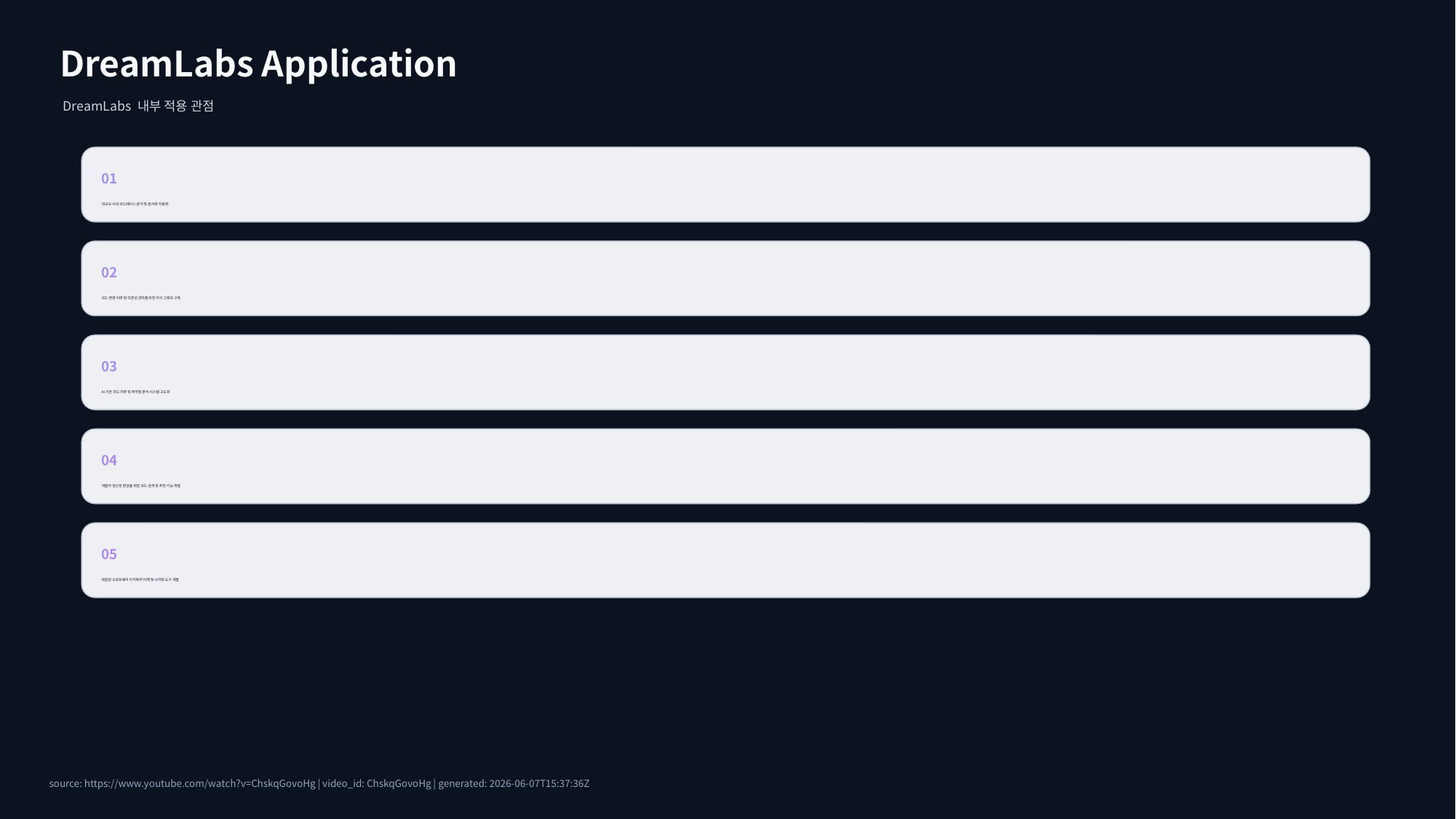

DreamLabs Application
DreamLabs 내부 적용 관점

01
대규모 사내 코드베이스 분석 및 문서화 자동화

02
코드 변경 이력 및 의존성 관리를 위한 지식 그래프 구축

03
AI 기반 코드 리뷰 및 취약점 분석 시스템 고도화

04
개발자 생산성 향상을 위한 코드 검색 및 추천 기능 개발

05
복잡한 소프트웨어 아키텍처 이해 및 시각화 도구 개발
source: https://www.youtube.com/watch?v=ChskqGovoHg | video_id: ChskqGovoHg | generated: 2026-06-07T15:37:36Z